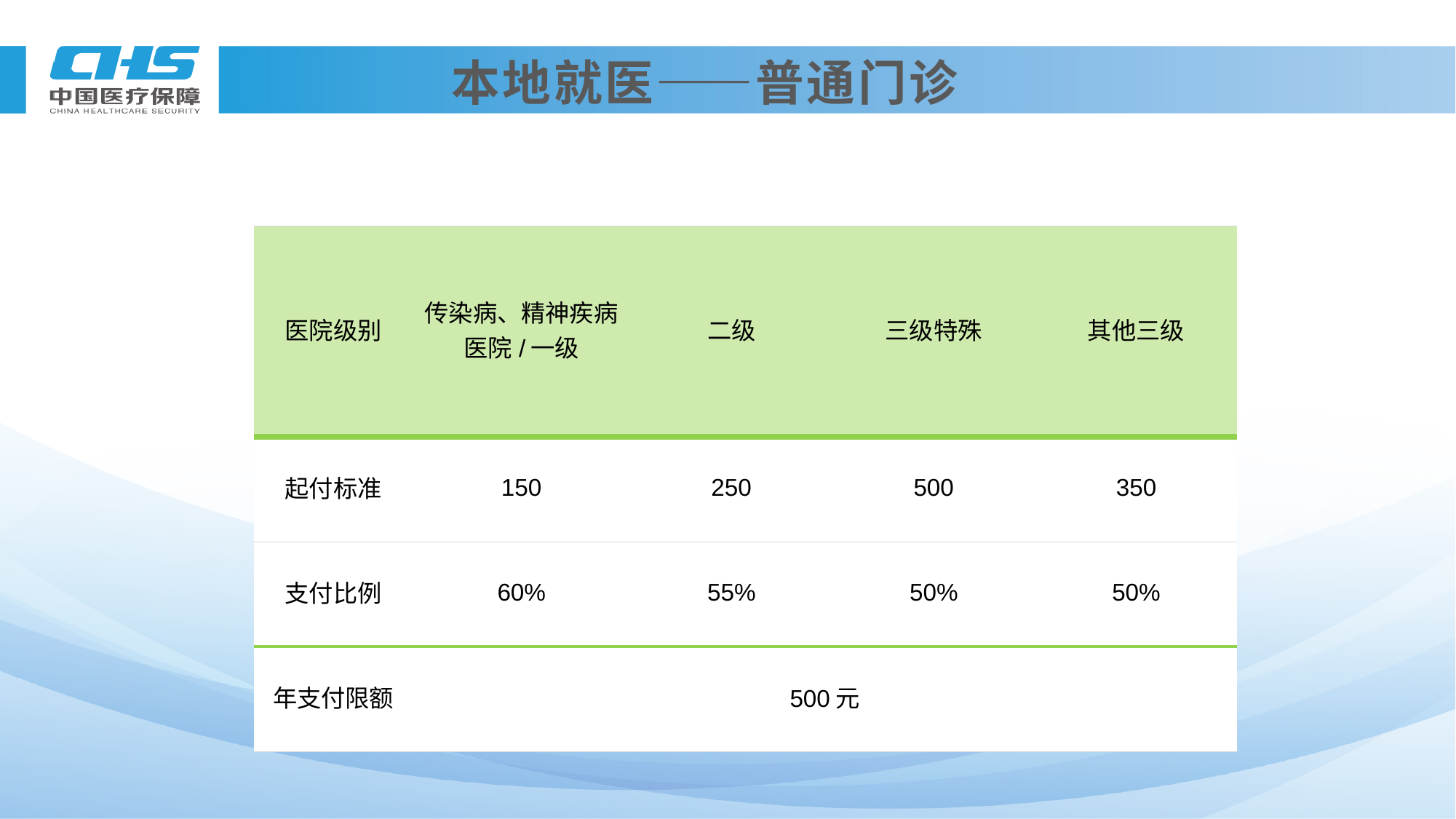

# 本地就医——普通门诊

| 医院级别 | 传染病、精神疾病医院/一级 | 二级 | 三级特殊 | 其他三级 |
| --- | --- | --- | --- | --- |
| 起付标准 | 150 | 250 | 500 | 350 |
| 支付比例 | 60% | 55% | 50% | 50% |
| 年支付限额 | 500元 |  |  |  |